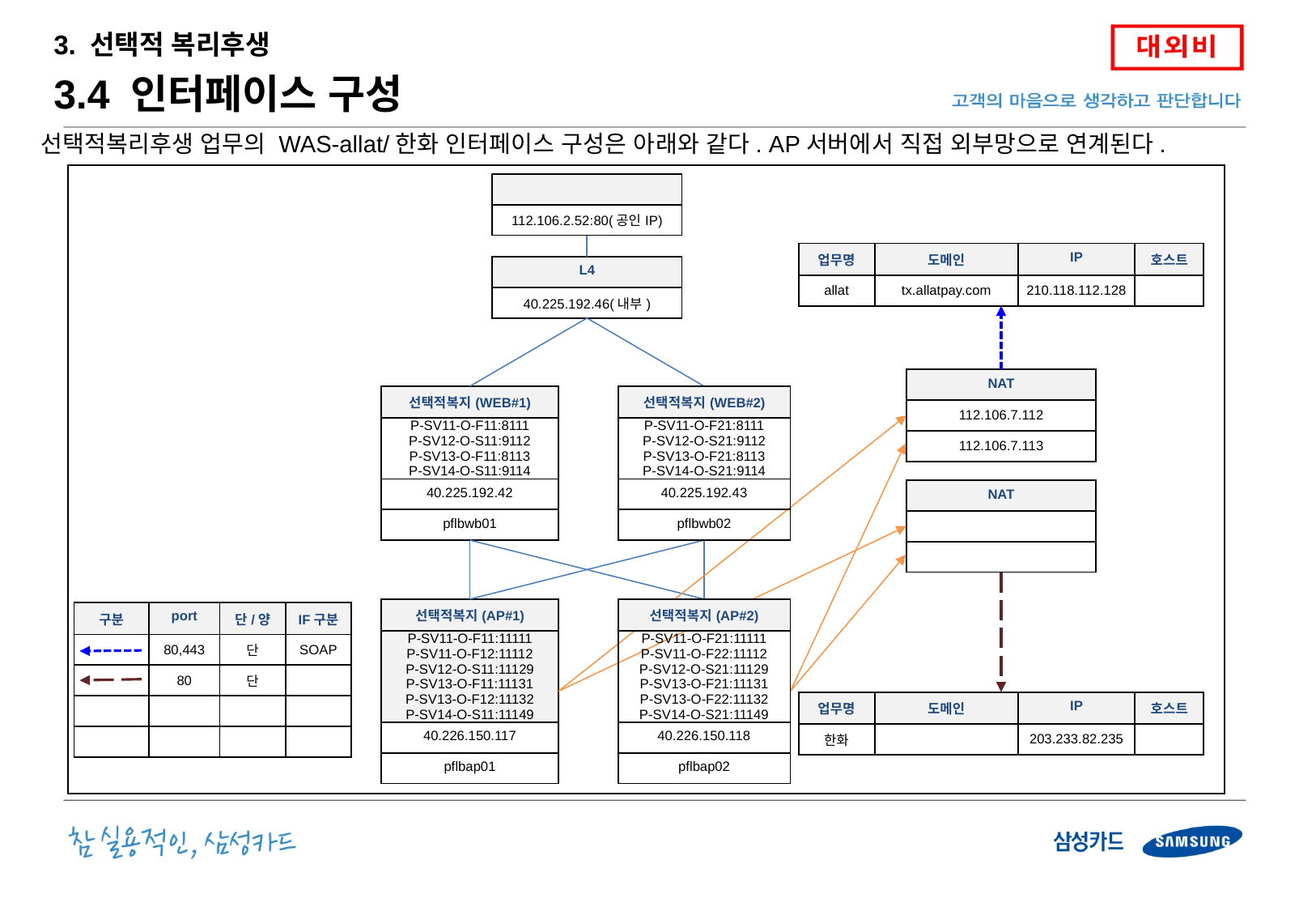

3. 선택적 복리후생
3.4 인터페이스 구성
선택적복리후생 업무의 WAS-allat/한화 인터페이스 구성은 아래와 같다. AP서버에서 직접 외부망으로 연계된다.

|  |
| --- |
| 112.106.2.52:80(공인IP) |
| 업무명 | 도메인 | IP | 호스트 |
| --- | --- | --- | --- |
| allat | tx.allatpay.com | 210.118.112.128 |  |
| L4 |
| --- |
| 40.225.192.46(내부) |
| NAT |
| --- |
| 112.106.7.112 |
| 112.106.7.113 |
| 선택적복지(WEB#1) |
| --- |
| P-SV11-O-F11:8111 P-SV12-O-S11:9112 P-SV13-O-F11:8113 P-SV14-O-S11:9114 |
| 40.225.192.42 |
| pflbwb01 |
| 선택적복지(WEB#2) |
| --- |
| P-SV11-O-F21:8111 P-SV12-O-S21:9112 P-SV13-O-F21:8113 P-SV14-O-S21:9114 |
| 40.225.192.43 |
| pflbwb02 |
| NAT |
| --- |
|  |
|  |
| 선택적복지(AP#1) |
| --- |
| P-SV11-O-F11:11111 P-SV11-O-F12:11112 P-SV12-O-S11:11129 P-SV13-O-F11:11131 P-SV13-O-F12:11132 P-SV14-O-S11:11149 |
| 40.226.150.117 |
| pflbap01 |
| 선택적복지(AP#2) |
| --- |
| P-SV11-O-F21:11111 P-SV11-O-F22:11112 P-SV12-O-S21:11129 P-SV13-O-F21:11131 P-SV13-O-F22:11132 P-SV14-O-S21:11149 |
| 40.226.150.118 |
| pflbap02 |
| 구분 | port | 단/양 | IF구분 |
| --- | --- | --- | --- |
|  | 80,443 | 단 | SOAP |
|  | 80 | 단 |  |
|  |  |  |  |
|  |  |  |  |
| 업무명 | 도메인 | IP | 호스트 |
| --- | --- | --- | --- |
| 한화 |  | 203.233.82.235 |  |